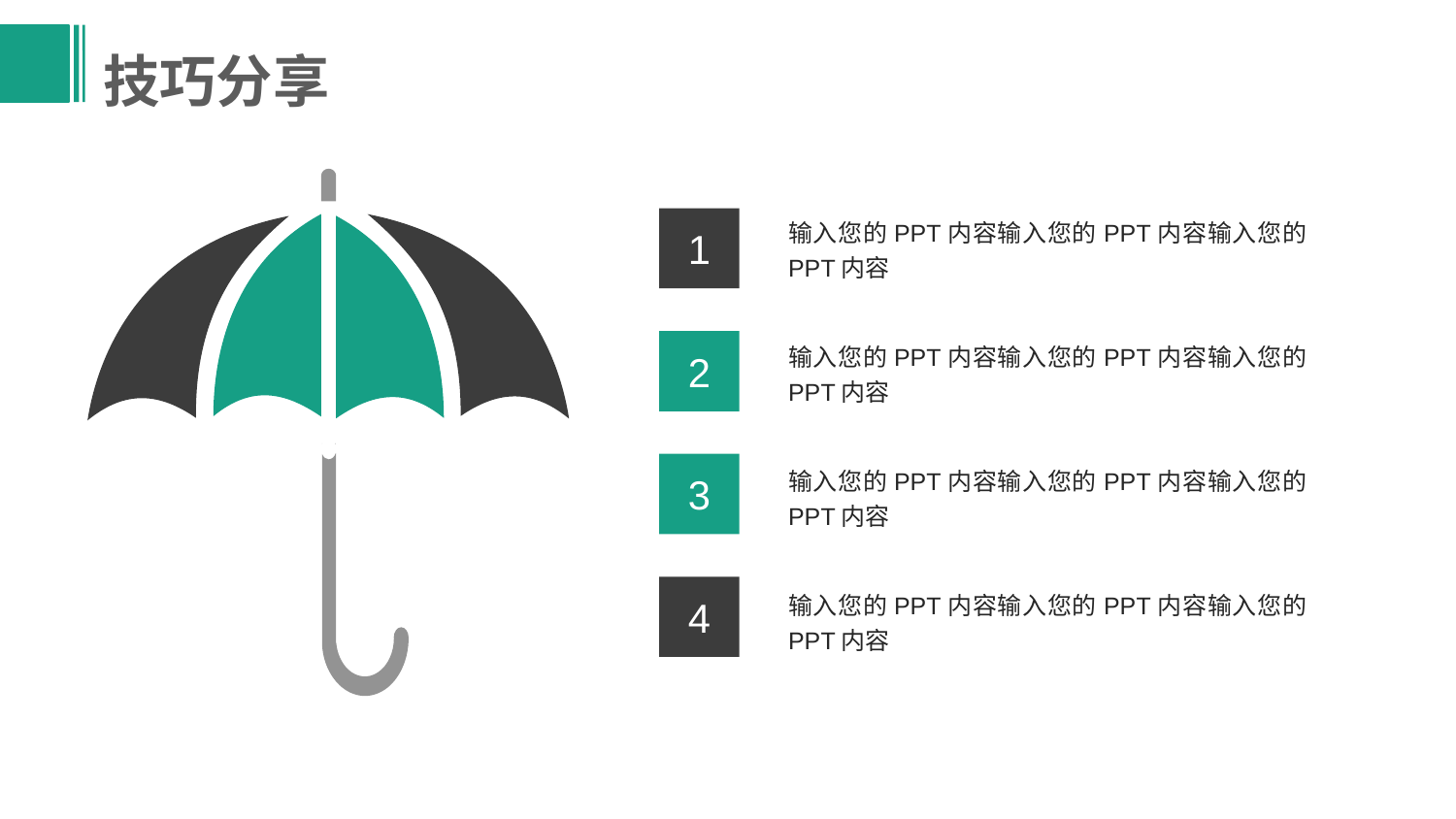

技巧分享

输入您的PPT内容输入您的PPT内容输入您的PPT内容
1
输入您的PPT内容输入您的PPT内容输入您的PPT内容
2
输入您的PPT内容输入您的PPT内容输入您的PPT内容
3
4
输入您的PPT内容输入您的PPT内容输入您的PPT内容